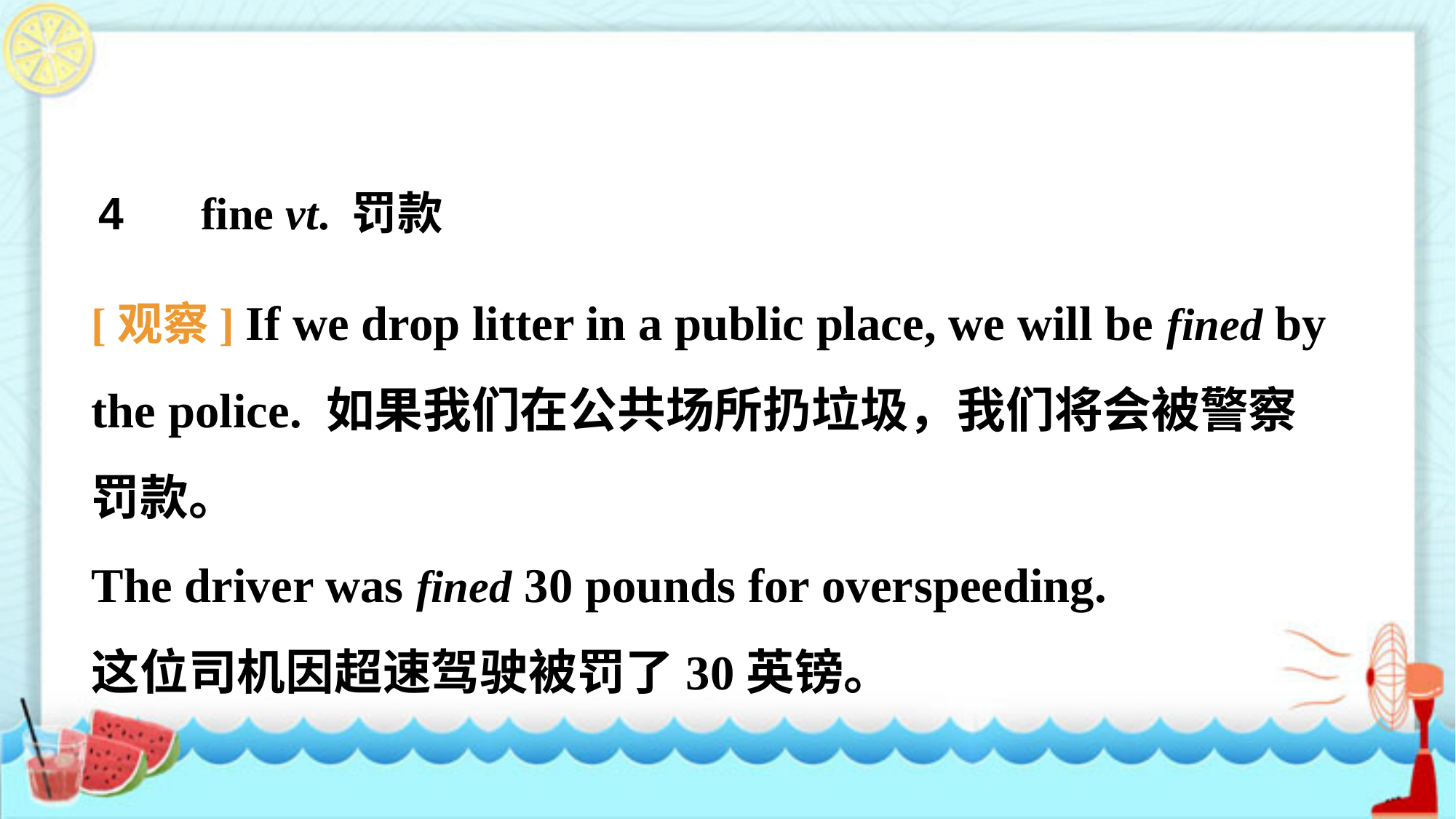

4　 fine vt. 罚款
[观察] If we drop litter in a public place, we will be fined by the police. 如果我们在公共场所扔垃圾，我们将会被警察罚款。
The driver was fined 30 pounds for over­speeding.
这位司机因超速驾驶被罚了30英镑。